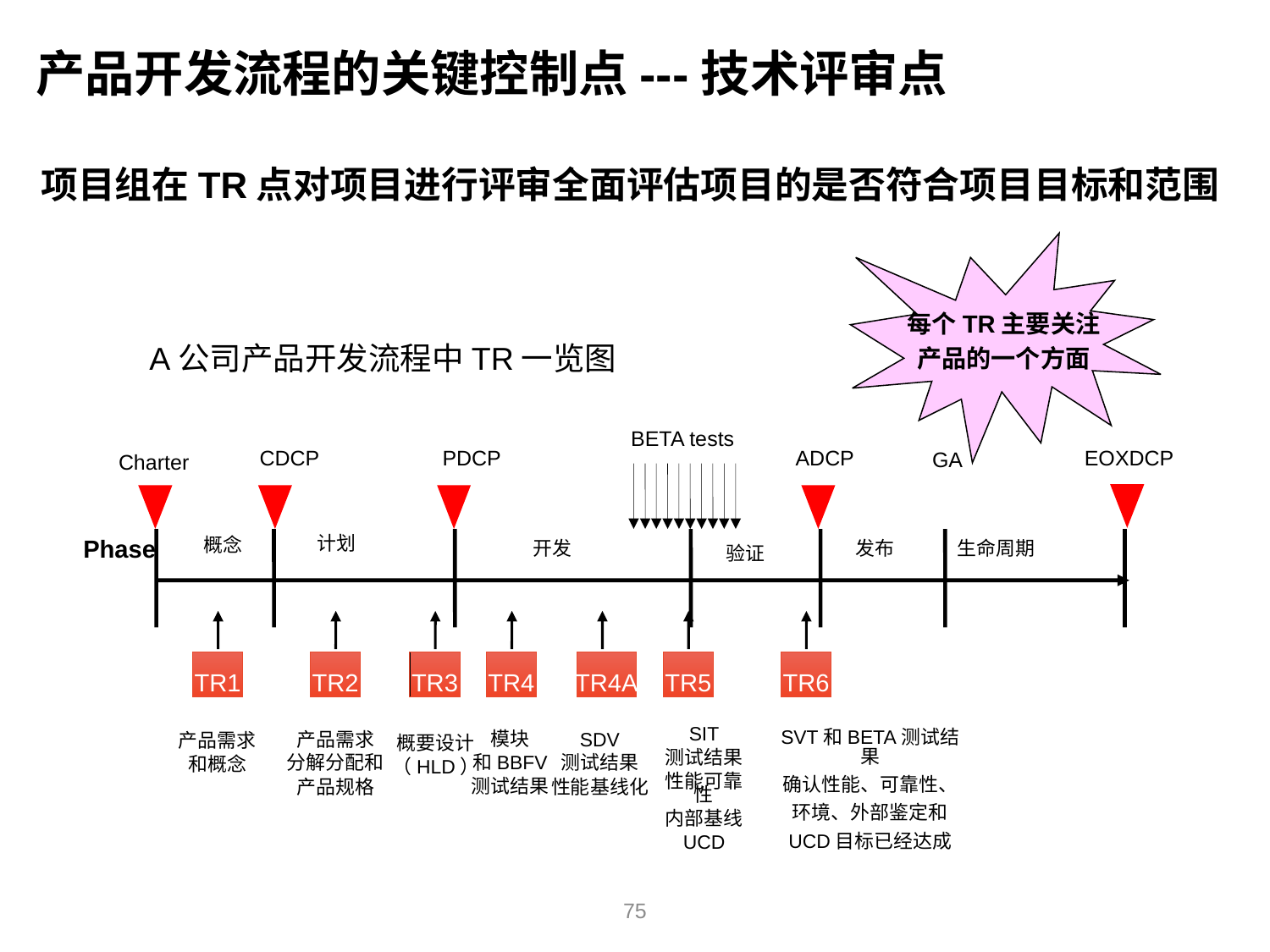

产品开发流程的关键控制点---技术评审点
项目组在TR点对项目进行评审全面评估项目的是否符合项目目标和范围
每个TR主要关注
产品的一个方面
A公司产品开发流程中TR一览图
BETA tests
GA
Charter
CDCP
PDCP
ADCP
EOXDCP

Phase
计划
概念

开发
发布
生命周期
验证

TR1
TR2
TR3
TR4
TR4A
TR5
TR6
SIT
测试结果
性能可靠性
内部基线
UCD
SVT和BETA测试结果
确认性能、可靠性、
环境、外部鉴定和
UCD目标已经达成
模块
和BBFV
测试结果
产品需求
分解分配和
产品规格
SDV
测试结果
性能基线化
产品需求
和概念
概要设计
（HLD）
75